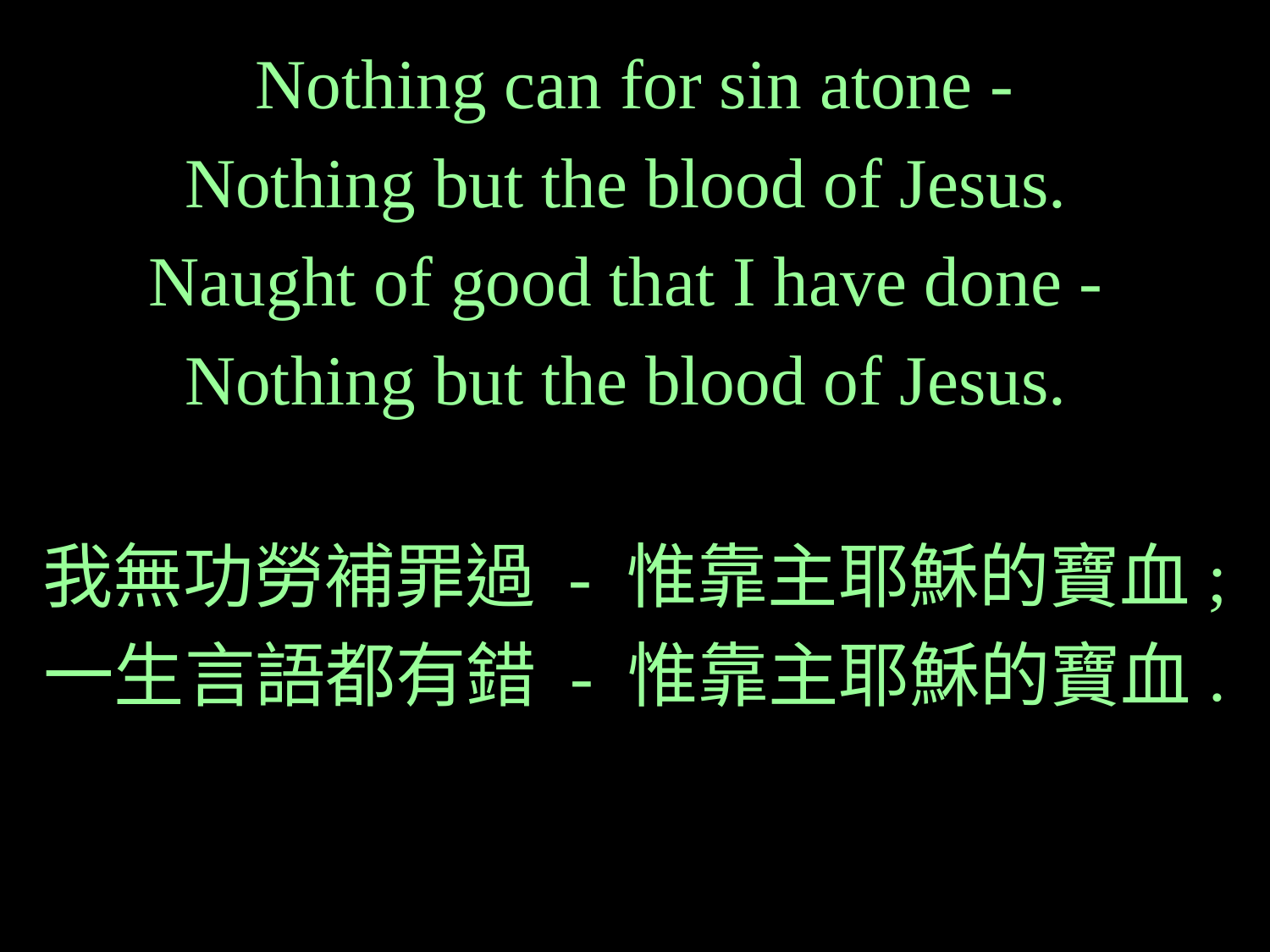

Nothing can for sin atone -
Nothing but the blood of Jesus.
Naught of good that I have done -
Nothing but the blood of Jesus.

我無功勞補罪過 - 惟靠主耶穌的寶血;
一生言語都有錯 - 惟靠主耶穌的寶血.